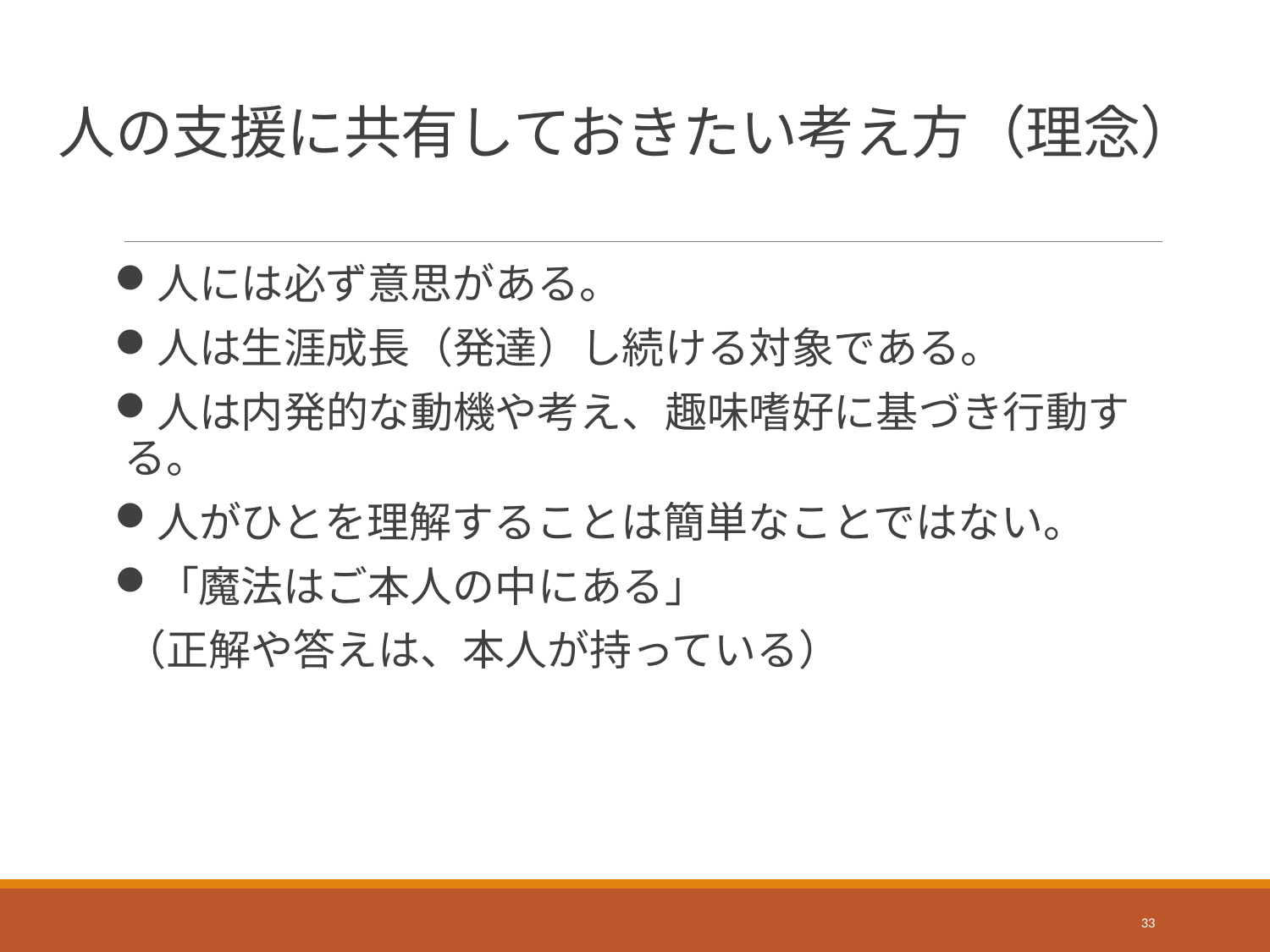

# 人の支援に共有しておきたい考え方（理念）
人には必ず意思がある。
人は生涯成長（発達）し続ける対象である。
人は内発的な動機や考え、趣味嗜好に基づき行動する。
人がひとを理解することは簡単なことではない。
「魔法はご本人の中にある」
（正解や答えは、本人が持っている）

33